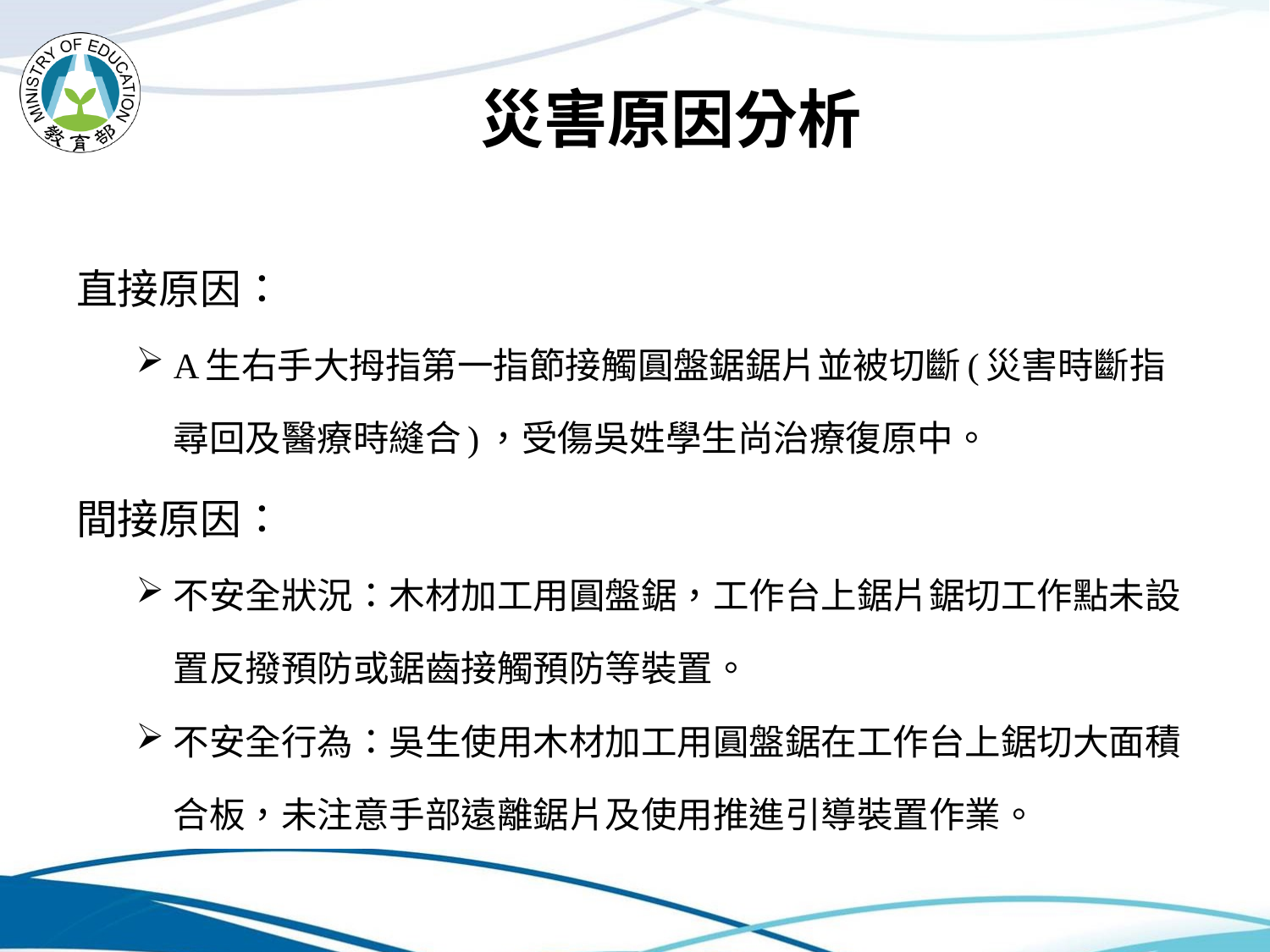

# 災害原因分析
直接原因：
A生右手大拇指第一指節接觸圓盤鋸鋸片並被切斷(災害時斷指尋回及醫療時縫合)，受傷吳姓學生尚治療復原中。
間接原因：
不安全狀況：木材加工用圓盤鋸，工作台上鋸片鋸切工作點未設置反撥預防或鋸齒接觸預防等裝置。
不安全行為：吳生使用木材加工用圓盤鋸在工作台上鋸切大面積合板，未注意手部遠離鋸片及使用推進引導裝置作業。